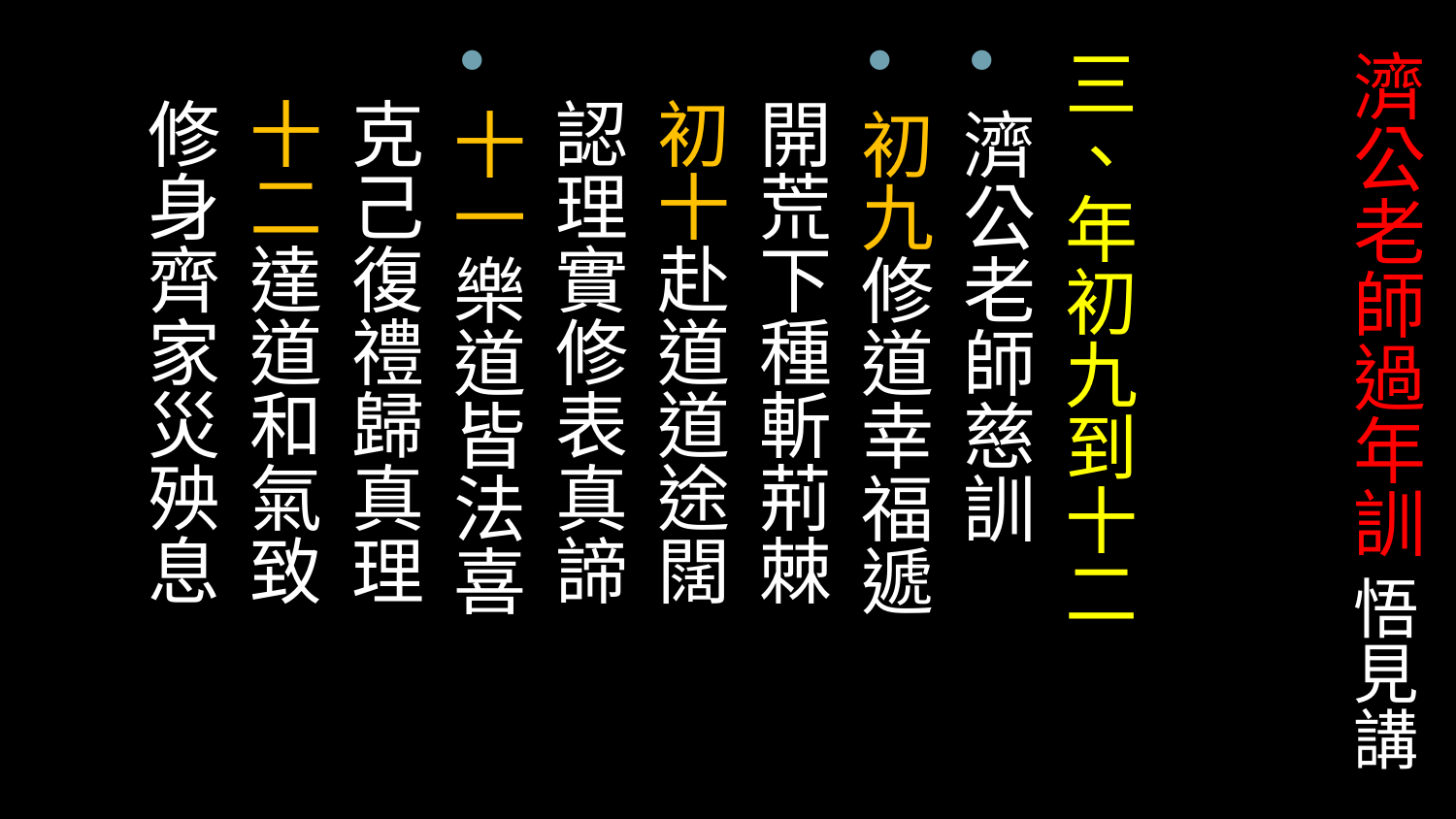

三、年初九到十二
濟公老師慈訓
初九修道幸福遞
  開荒下種斬荊棘
  初十赴道道途闊
  認理實修表真諦
十一樂道皆法喜
  克己復禮歸真理
  十二達道和氣致
  修身齊家災殃息

# 濟公老師過年訓 悟見講